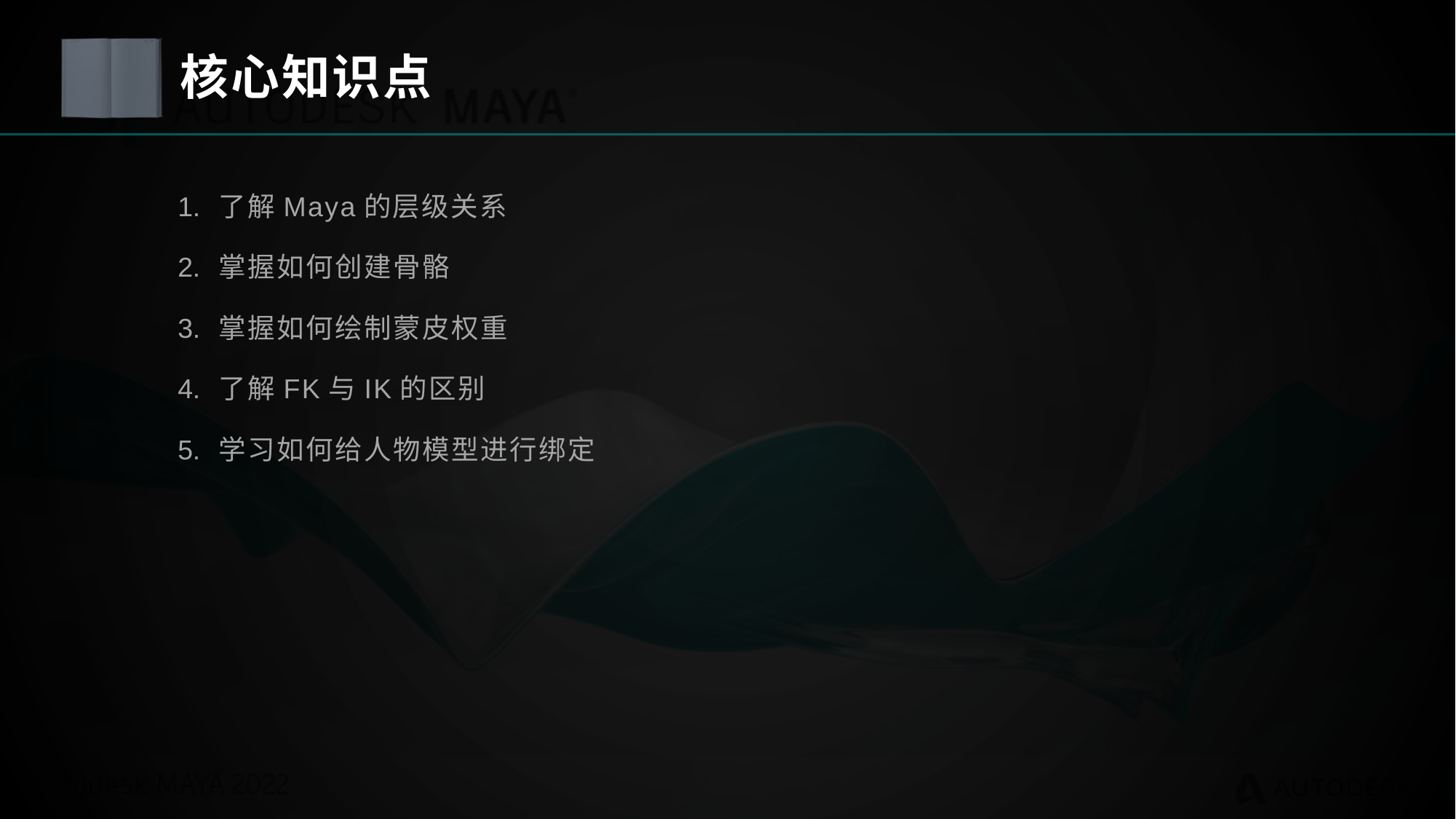

了解Maya的层级关系
掌握如何创建骨骼
掌握如何绘制蒙皮权重
了解FK与IK的区别
学习如何给人物模型进行绑定